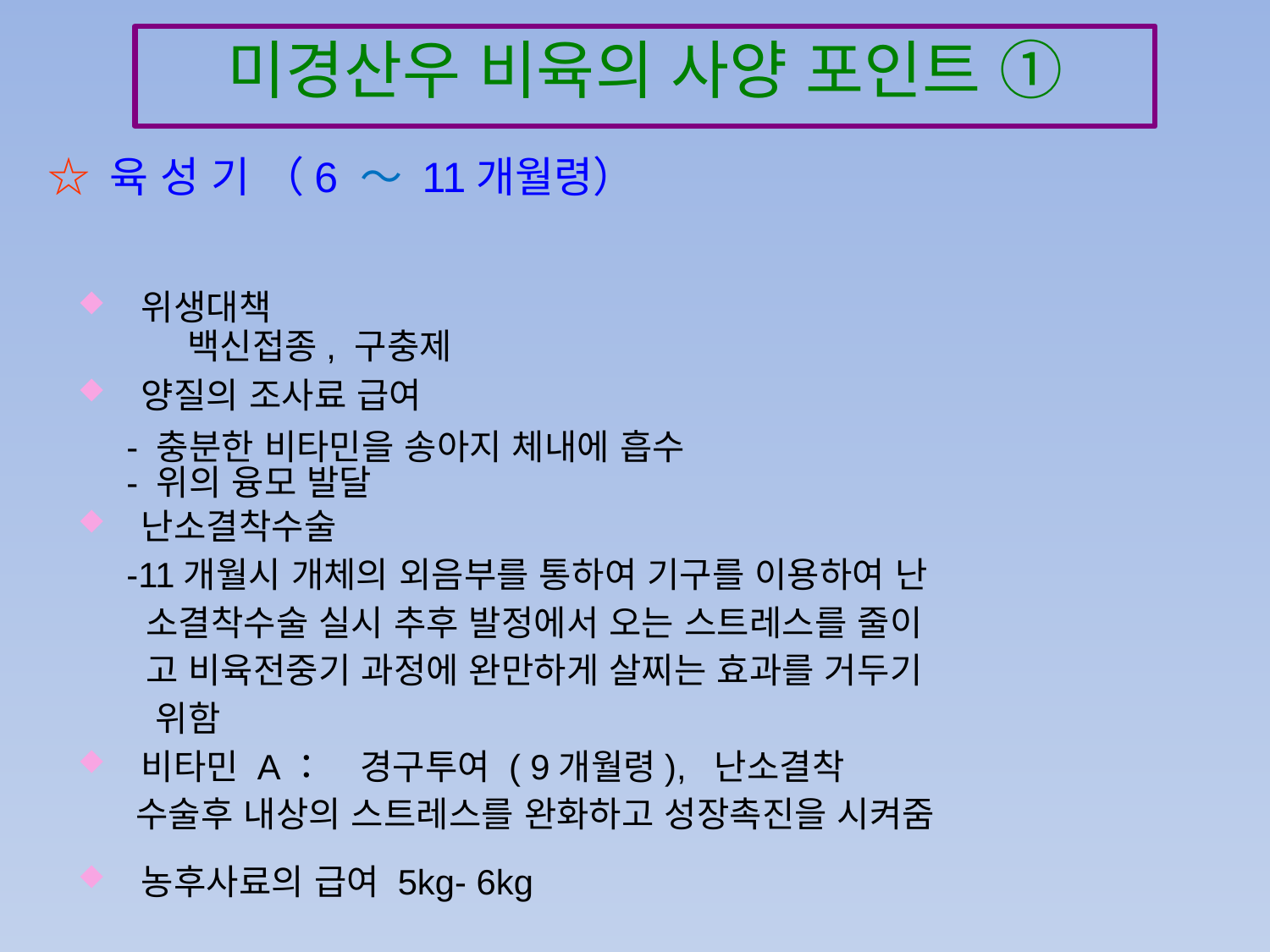

미경산우 비육의 사양 포인트 ①
☆ 육 성 기 （6 ～ 11개월령）

위생대책
　　     백신접종, 구충제
양질의 조사료 급여
     - 충분한 비타민을 송아지 체내에 흡수
     - 위의 융모 발달
난소결착수술
     -11개월시 개체의 외음부를 통하여 기구를 이용하여 난
      소결착수술 실시 추후 발정에서 오는 스트레스를 줄이
      고 비육전중기 과정에 완만하게 살찌는 효과를 거두기
       위함
비타민 A：　경구투여 ( 9개월령),  난소결착
     수술후 내상의 스트레스를 완화하고 성장촉진을 시켜줌

농후사료의 급여 5kg- 6kg